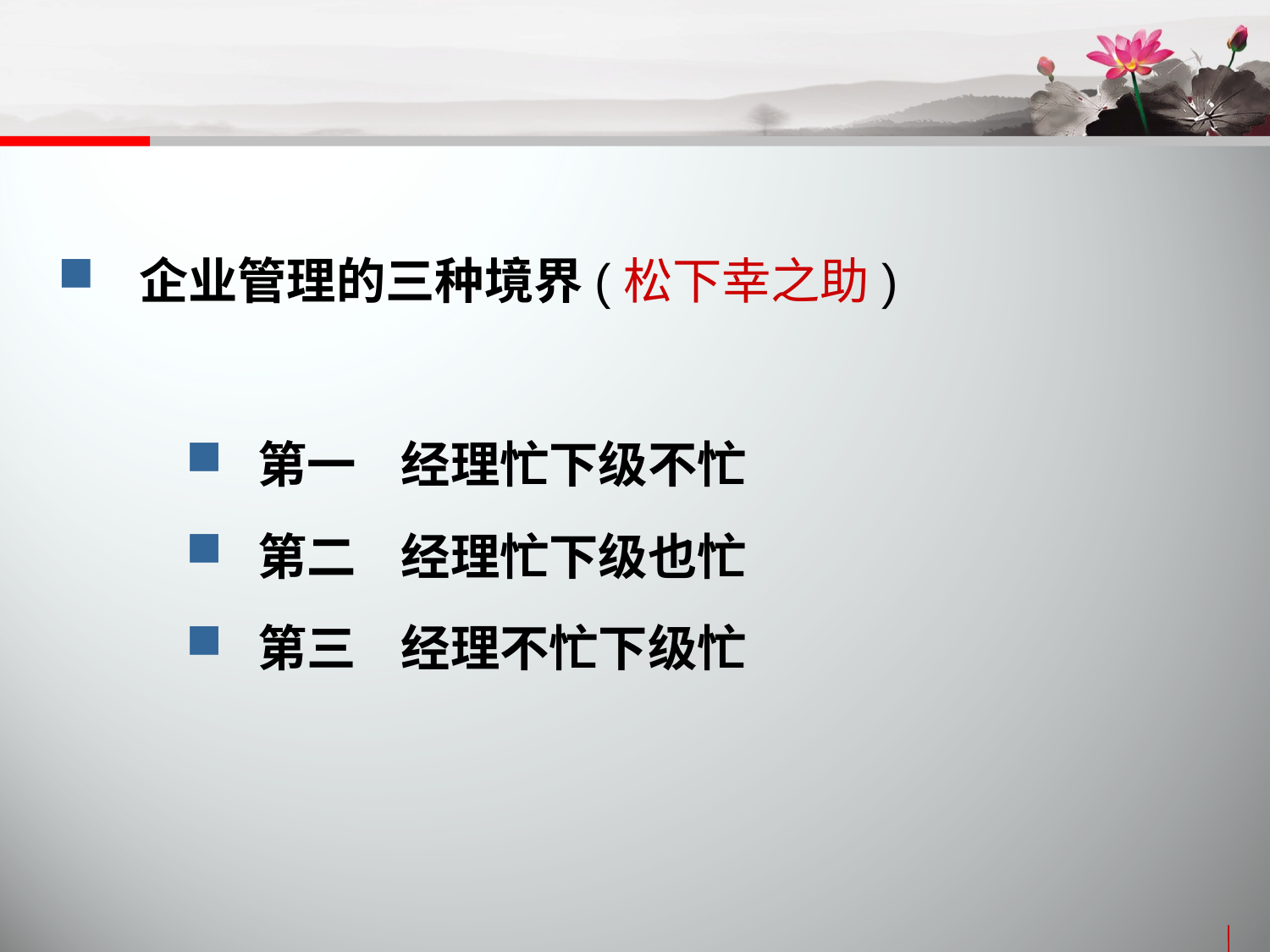

企业管理的三种境界(松下幸之助)

  第一    经理忙下级不忙
  第二    经理忙下级也忙
  第三    经理不忙下级忙